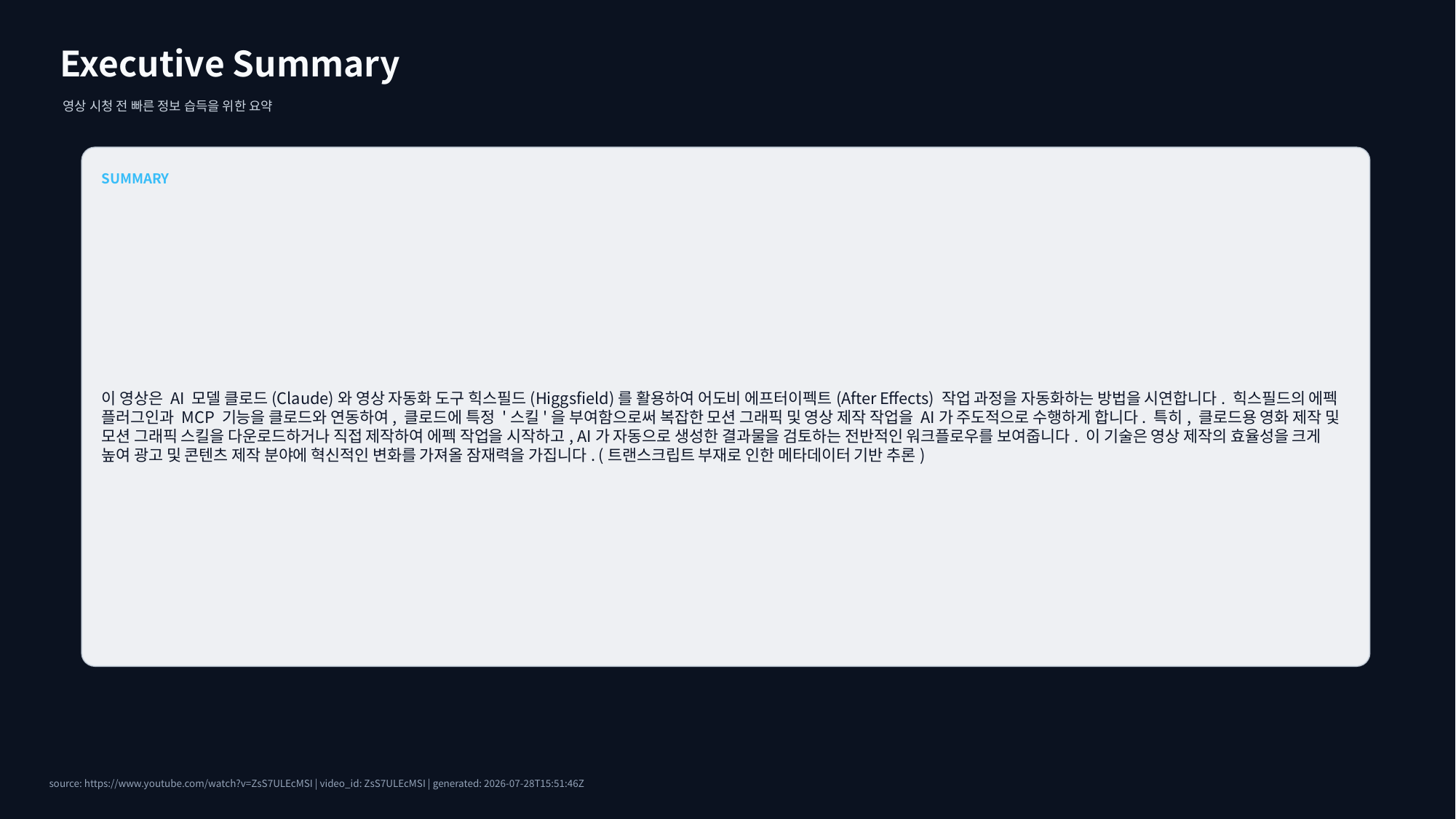

Executive Summary
영상 시청 전 빠른 정보 습득을 위한 요약

SUMMARY
이 영상은 AI 모델 클로드(Claude)와 영상 자동화 도구 힉스필드(Higgsfield)를 활용하여 어도비 에프터이펙트(After Effects) 작업 과정을 자동화하는 방법을 시연합니다. 힉스필드의 에펙 플러그인과 MCP 기능을 클로드와 연동하여, 클로드에 특정 '스킬'을 부여함으로써 복잡한 모션 그래픽 및 영상 제작 작업을 AI가 주도적으로 수행하게 합니다. 특히, 클로드용 영화 제작 및 모션 그래픽 스킬을 다운로드하거나 직접 제작하여 에펙 작업을 시작하고, AI가 자동으로 생성한 결과물을 검토하는 전반적인 워크플로우를 보여줍니다. 이 기술은 영상 제작의 효율성을 크게 높여 광고 및 콘텐츠 제작 분야에 혁신적인 변화를 가져올 잠재력을 가집니다. (트랜스크립트 부재로 인한 메타데이터 기반 추론)
source: https://www.youtube.com/watch?v=ZsS7ULEcMSI | video_id: ZsS7ULEcMSI | generated: 2026-07-28T15:51:46Z